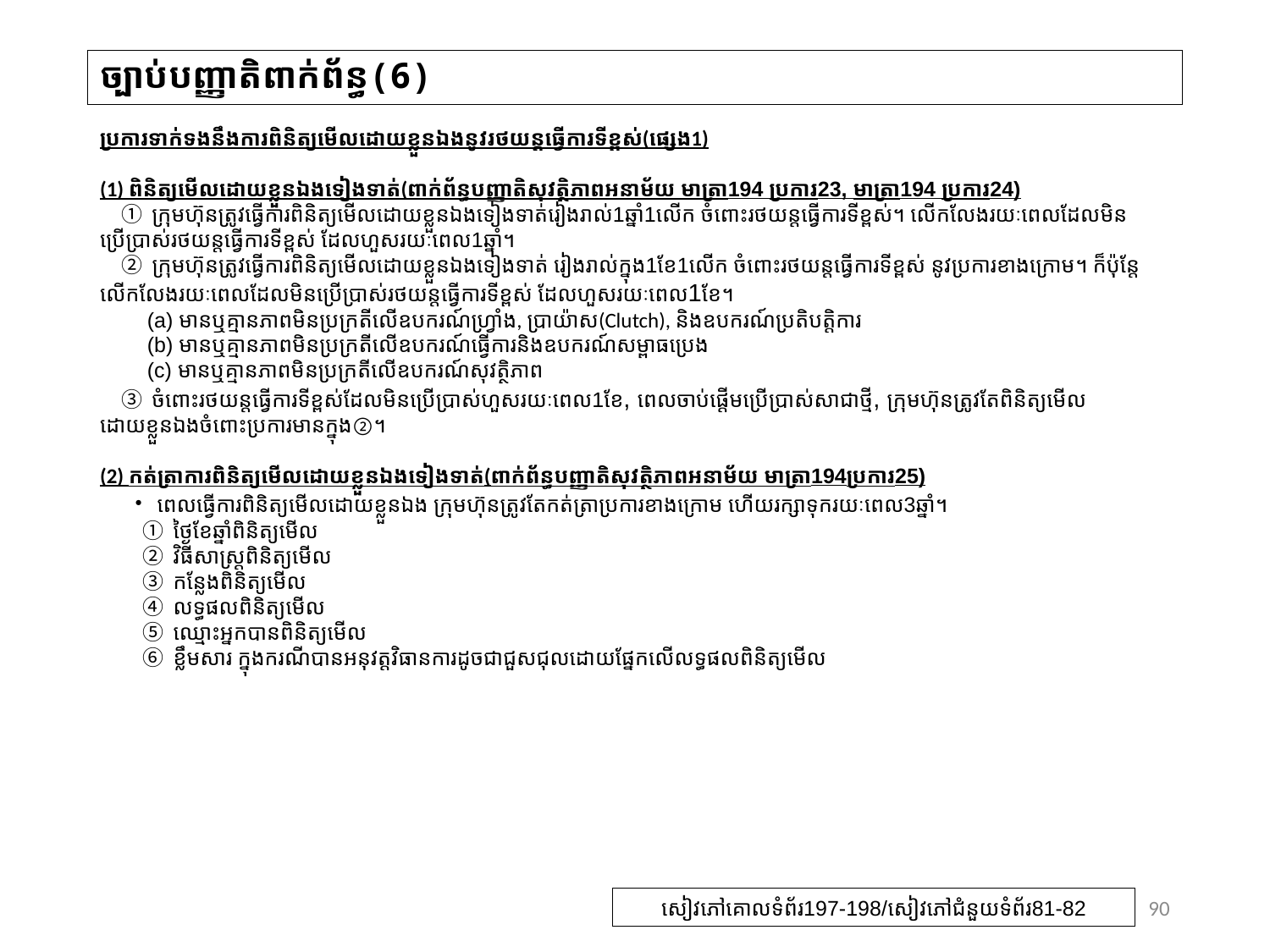

# ច្បាប់បញ្ញាតិពាក់ព័ន្ធ(6)
ប្រការទាក់ទងនឹងការពិនិត្យមើលដោយខ្លួនឯងនូវរថយន្តធ្វើការទីខ្ពស់(ផ្សេង1)

(1) ពិនិត្យមើលដោយខ្លួនឯងទៀងទាត់(ពាក់ព័ន្ធបញ្ញាតិសុវត្ថិភាពអនាម័យ មាត្រា194 ប្រការ23, មាត្រា194 ប្រការ24)
　① ក្រុមហ៊ុនត្រូវធ្វើការពិនិត្យមើលដោយខ្លួនឯងទៀងទាត់រៀងរាល់1ឆ្នាំ1លើក ចំពោះរថយន្តធ្វើការទីខ្ពស់។ លើកលែងរយៈពេលដែលមិនប្រើប្រាស់រថយន្តធ្វើការទីខ្ពស់ ដែលហួសរយៈពេល1ឆ្នាំ។
　② ក្រុមហ៊ុនត្រូវធ្វើការពិនិត្យមើលដោយខ្លួនឯងទៀងទាត់ រៀងរាល់ក្នុង1ខែ1លើក ចំពោះរថយន្តធ្វើការទីខ្ពស់ នូវប្រការខាងក្រោម។ ក៏ប៉ុន្តែលើកលែងរយៈពេលដែលមិនប្រើប្រាស់រថយន្តធ្វើការទីខ្ពស់ ដែលហួសរយៈពេល1ខែ។
　　(a) មានឬគ្មានភាពមិនប្រក្រតីលើឧបករណ៍ហ្វ្រាំង, ប្រាយ៉ាស(Clutch), និងឧបករណ៍ប្រតិបត្តិការ
　　(b) មានឬគ្មានភាពមិនប្រក្រតីលើឧបករណ៍ធ្វើការនិងឧបករណ៍សម្ពាធប្រេង
　　(c) មានឬគ្មានភាពមិនប្រក្រតីលើឧបករណ៍សុវត្ថិភាព
　③ ចំពោះរថយន្តធ្វើការទីខ្ពស់ដែលមិនប្រើប្រាស់ហួសរយៈពេល1ខែ, ពេលចាប់ផ្តើមប្រើប្រាស់សាជាថ្មី, ក្រុមហ៊ុនត្រូវតែពិនិត្យមើលដោយខ្លួនឯងចំពោះប្រការមានក្នុង②។

(2) កត់ត្រាការពិនិត្យមើលដោយខ្លួនឯងទៀងទាត់(ពាក់ព័ន្ធបញ្ញាតិសុវត្ថិភាពអនាម័យ មាត្រា194ប្រការ25)
　 ・ពេលធ្វើការពិនិត្យមើលដោយខ្លួនឯង ក្រុមហ៊ុនត្រូវតែកត់ត្រាប្រការខាងក្រោម ហើយរក្សាទុករយៈពេល3ឆ្នាំ។
　　① ថ្ងៃខែឆ្នាំពិនិត្យមើល
　　② វិធីសាស្ត្រពិនិត្យមើល
　　③ កន្លែងពិនិត្យមើល
　　④ លទ្ធផលពិនិត្យមើល
　　⑤ ឈ្មោះអ្នកបានពិនិត្យមើល
　　⑥ ខ្លឹមសារ ក្នុងករណីបានអនុវត្តវិធានការដូចជាជួសជុលដោយផ្នែកលើលទ្ធផលពិនិត្យមើល
90
សៀវភៅគោលទំព័រ197-198/សៀវភៅជំនួយទំព័រ81-82